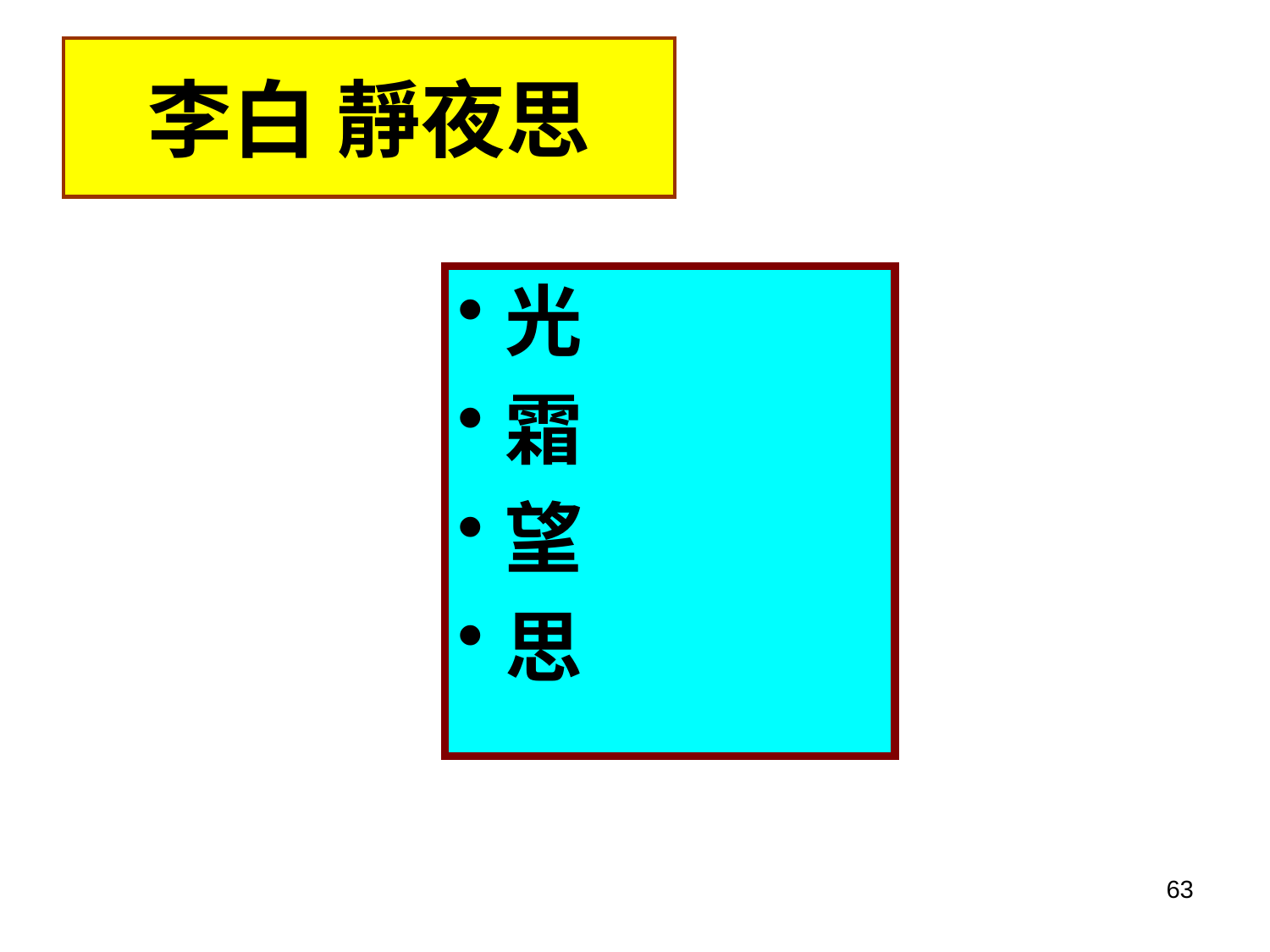

# 李白 靜夜思
光
霜
望
思
63